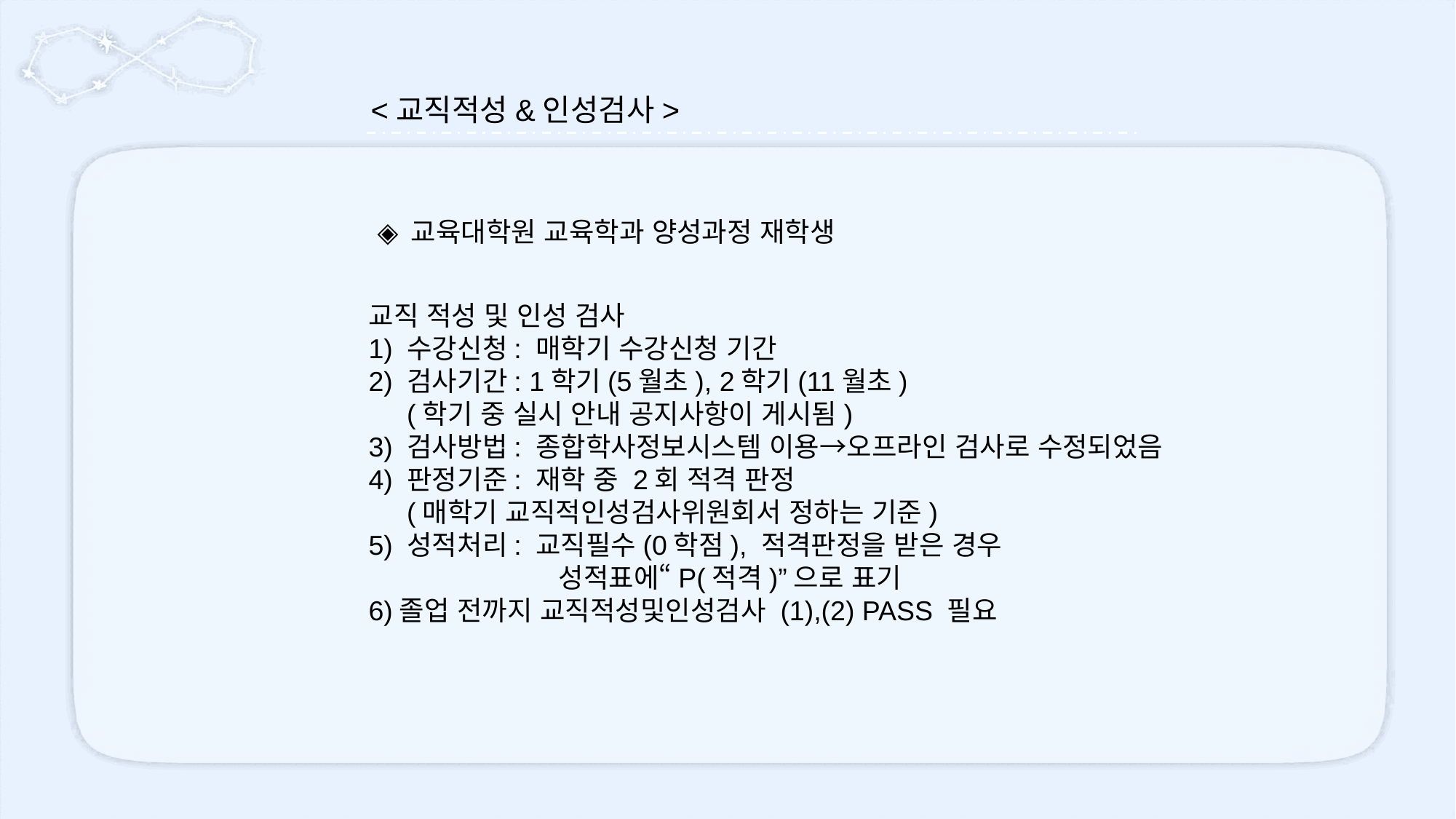

<교직적성&인성검사>
◈ 교육대학원 교육학과 양성과정 재학생
교직 적성 및 인성 검사
1) 수강신청: 매학기 수강신청 기간
2) 검사기간: 1학기(5월초), 2학기(11월초)
     (학기 중 실시 안내 공지사항이 게시됨)
3) 검사방법: 종합학사정보시스템 이용→오프라인 검사로 수정되었음
4) 판정기준: 재학 중 2회 적격 판정
     (매학기 교직적인성검사위원회서 정하는 기준)
5) 성적처리: 교직필수(0학점), 적격판정을 받은 경우
                        성적표에“P(적격)”으로 표기
6)졸업 전까지 교직적성및인성검사 (1),(2) PASS 필요